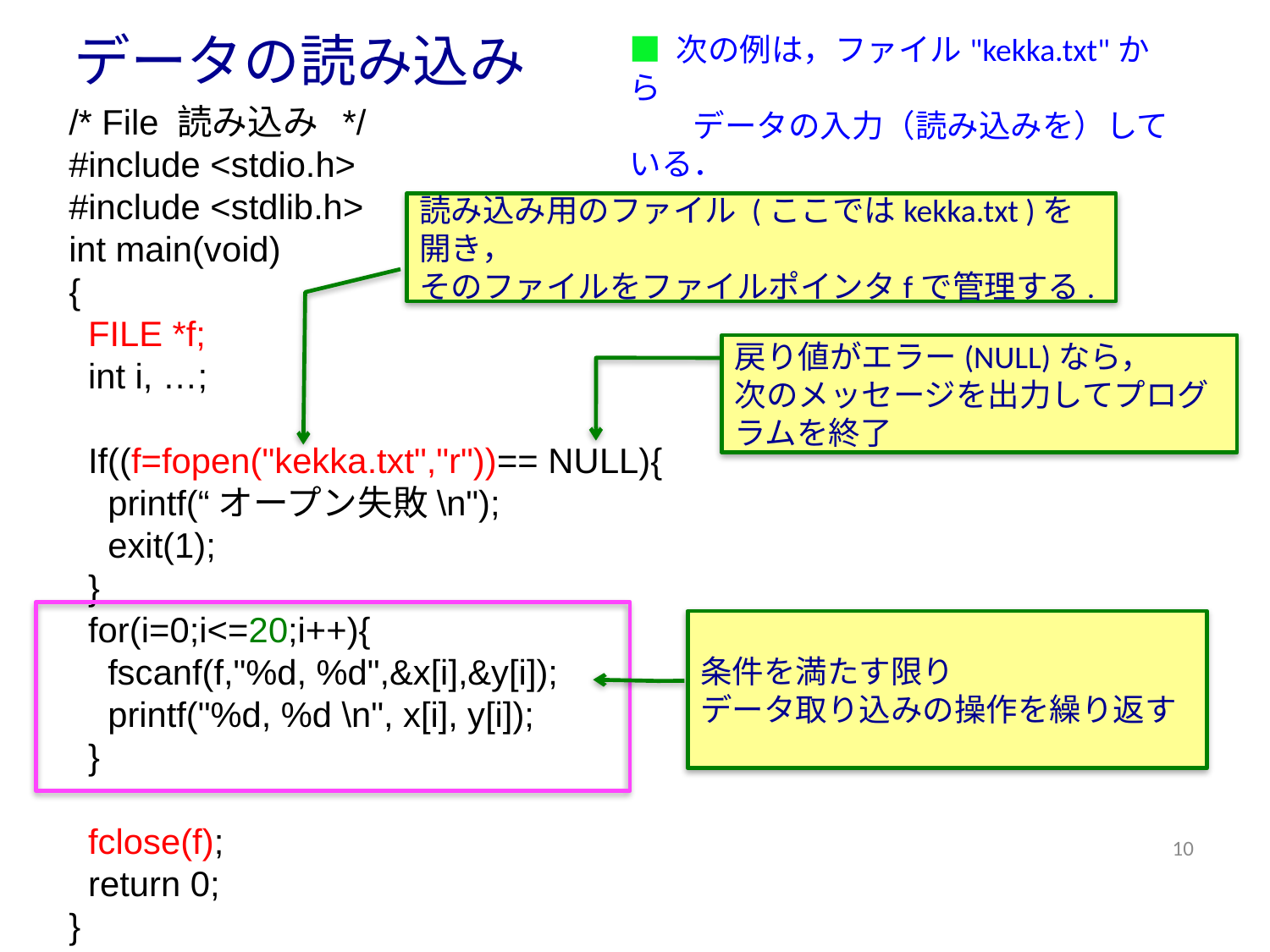

# データの読み込み
■ 次の例は，ファイル"kekka.txt"から
　　データの入力（読み込みを）している．
/* File 読み込み  */
#include <stdio.h>
#include <stdlib.h>
int main(void)
{
  FILE *f;
  int i, …;

  If((f=fopen("kekka.txt","r"))== NULL){
    printf(“オープン失敗\n");
    exit(1);
  }
  for(i=0;i<=20;i++){
    fscanf(f,"%d, %d",&x[i],&y[i]);
    printf("%d, %d \n", x[i], y[i]);
  }

  fclose(f);
  return 0;
}
読み込み用のファイル (ここではkekka.txt )を開き，
そのファイルをファイルポインタfで管理する.
戻り値がエラー(NULL)なら，
次のメッセージを出力してプログラムを終了

条件を満たす限り
データ取り込みの操作を繰り返す
10